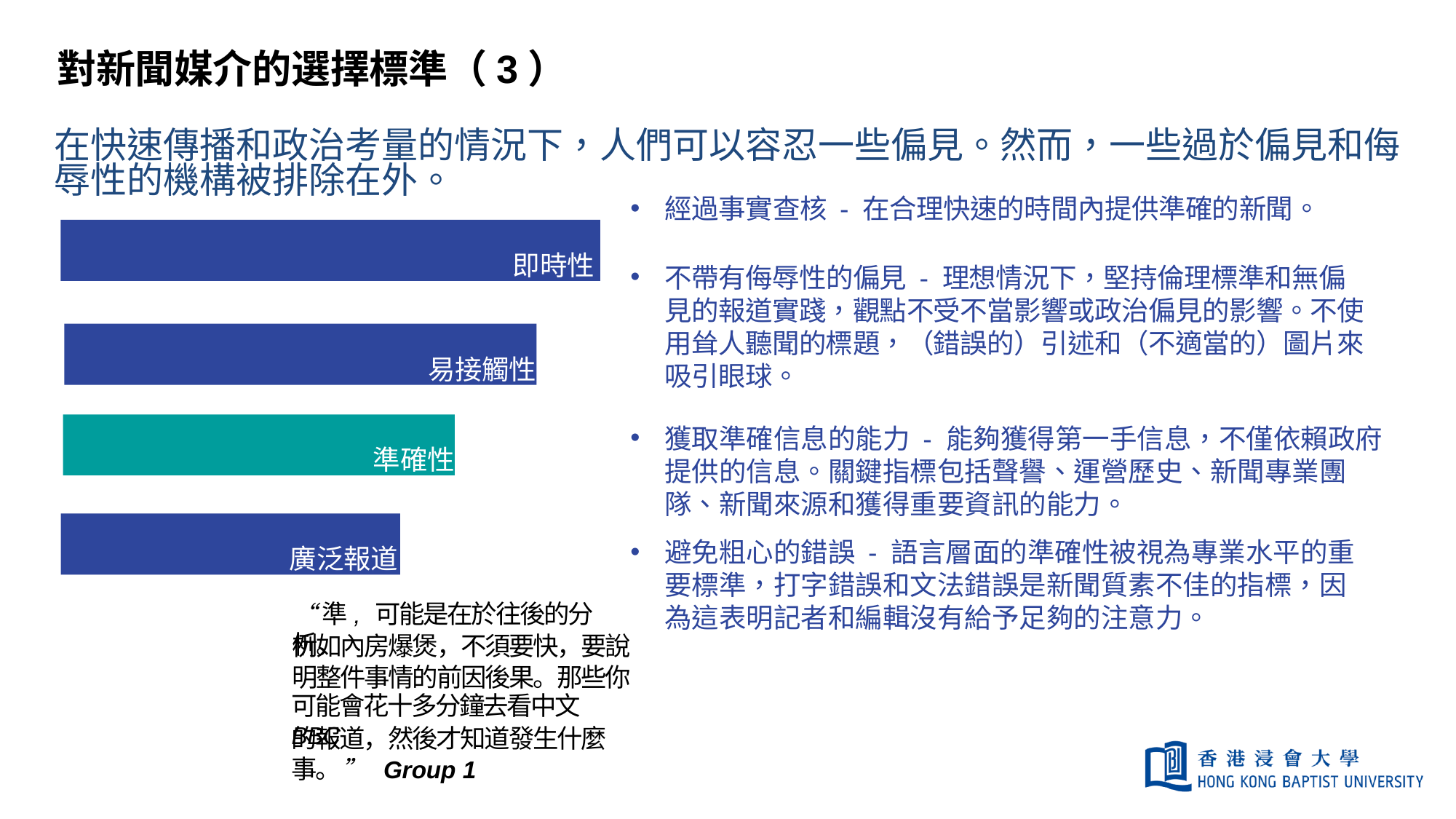

# 對新聞媒介的選擇標準（3）

在快速傳播和政治考量的情況下，人們可以容忍一些偏見。然而，一些過於偏見和侮辱性的機構被排除在外。

經過事實查核 - 在合理快速的時間內提供準確的新聞。

不帶有侮辱性的偏見 - 理想情況下，堅持倫理標準和無偏見的報道實踐，觀點不受不當影響或政治偏見的影響。不使用耸人聽聞的標題，（錯誤的）引述和（不適當的）圖片來吸引眼球。
  即時性
易接觸性
準確性
獲取準確信息的能力 - 能夠獲得第一手信息，不僅依賴政府提供的信息。關鍵指標包括聲譽、運營歷史、新聞專業團隊、新聞來源和獲得重要資訊的能力。
   廣泛報道
避免粗心的錯誤 - 語言層面的準確性被視為專業水平的重要標準，打字錯誤和文法錯誤是新聞質素不佳的指標，因為這表明記者和編輯沒有給予足夠的注意力。
“準, 可能是在於往後的分析。
例如內房爆煲，不須要快，要說
明整件事情的前因後果。那些你
可能會花十多分鐘去看中文BBC
的報道，然後才知道發生什麼
事。” Group 1